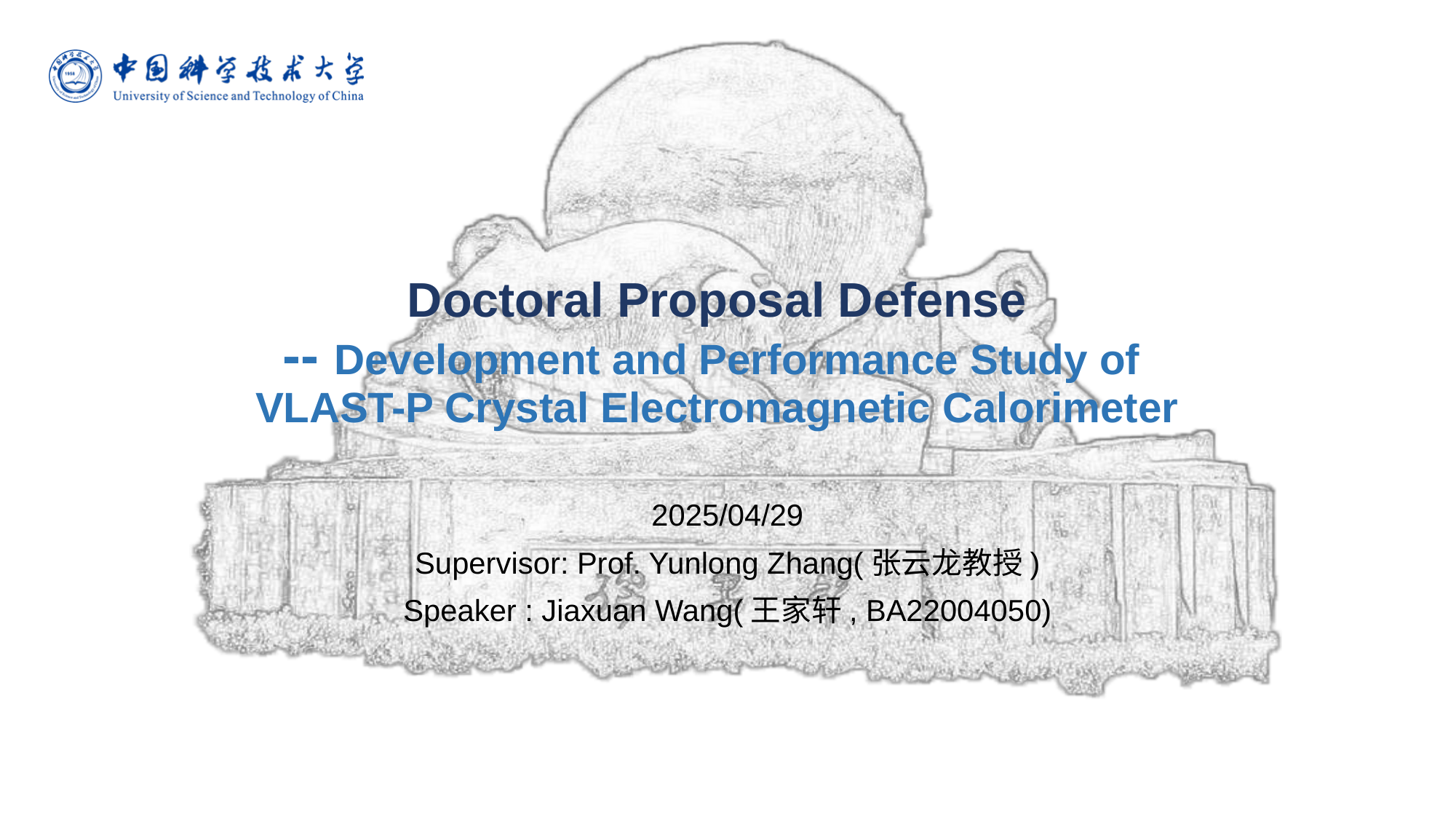

# Doctoral Proposal Defense -- Development and Performance Study of VLAST-P Crystal Electromagnetic Calorimeter
2025/04/29
Supervisor: Prof. Yunlong Zhang(张云龙教授)
Speaker : Jiaxuan Wang(王家轩, BA22004050)